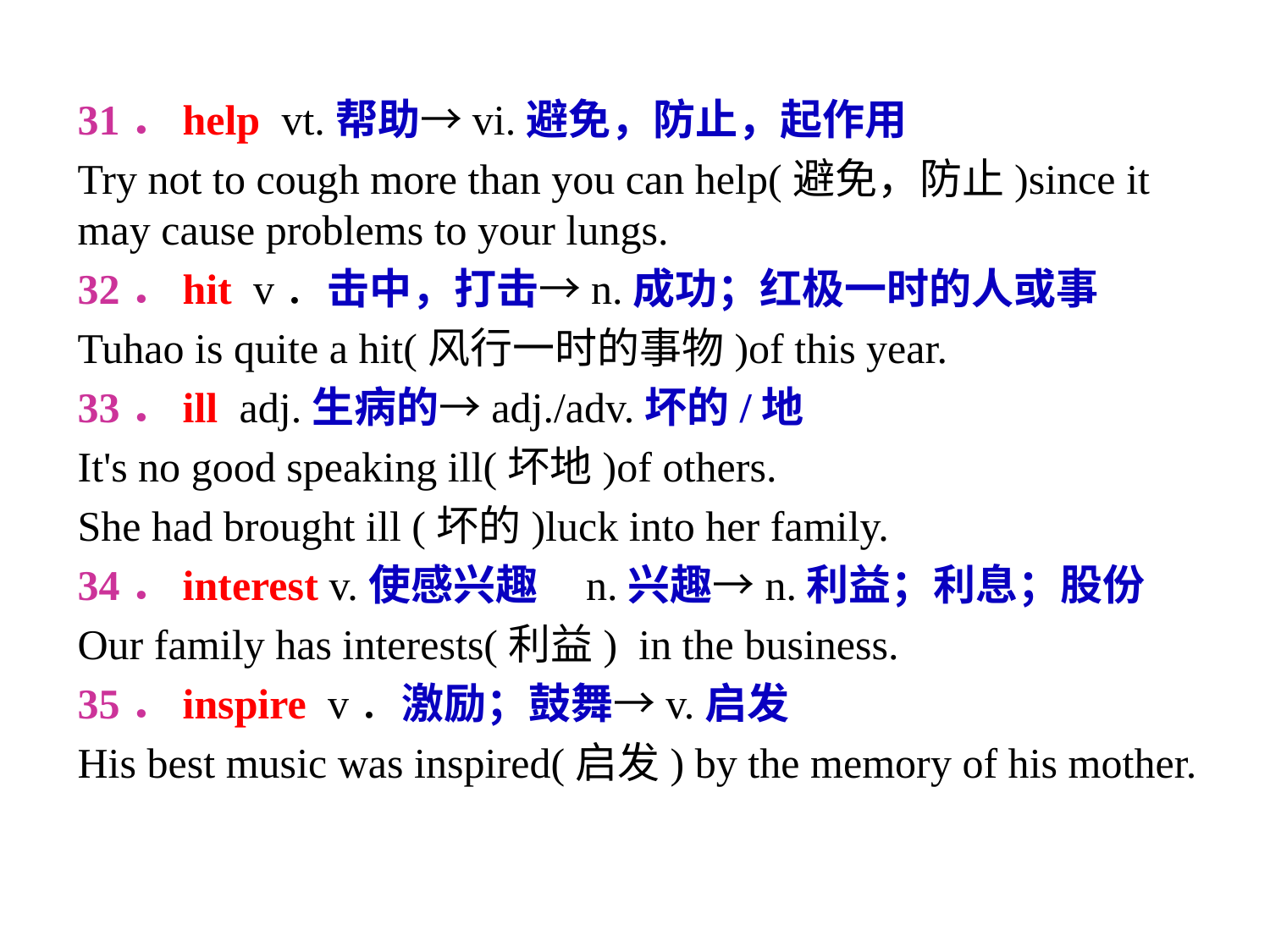

31．help  vt.帮助→vi.避免，防止，起作用
Try not to cough more than you can help(避免，防止)since it may cause problems to your lungs.
32．hit  v．击中，打击→n.成功；红极一时的人或事
Tuhao is quite a hit(风行一时的事物)of this year.
33．ill  adj.生病的→adj./adv.坏的/地
It's no good speaking ill(坏地)of others.
She had brought ill (坏的)luck into her family.
34．interest v.使感兴趣    n.兴趣→n.利益；利息；股份
Our family has interests(利益)  in the business.
35．inspire  v．激励；鼓舞→v.启发
His best music was inspired(启发) by the memory of his mother.